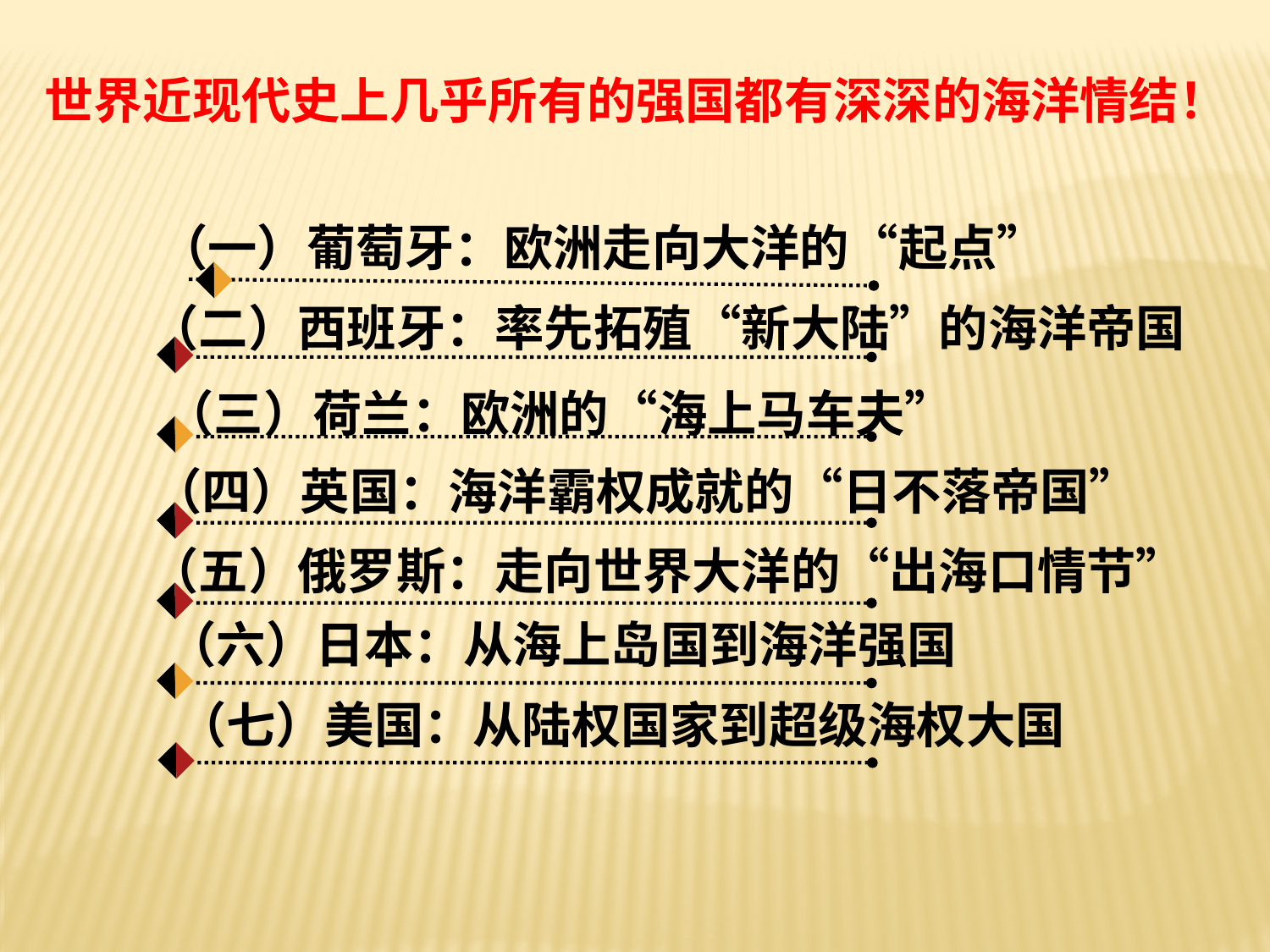

世界近现代史上几乎所有的强国都有深深的海洋情结！
（一）葡萄牙：欧洲走向大洋的“起点”

（二）西班牙：率先拓殖“新大陆”的海洋帝国

（三）荷兰：欧洲的“海上马车夫”

（四）英国：海洋霸权成就的“日不落帝国”

（五）俄罗斯：走向世界大洋的“出海口情节”
（六）日本：从海上岛国到海洋强国

（七）美国：从陆权国家到超级海权大国